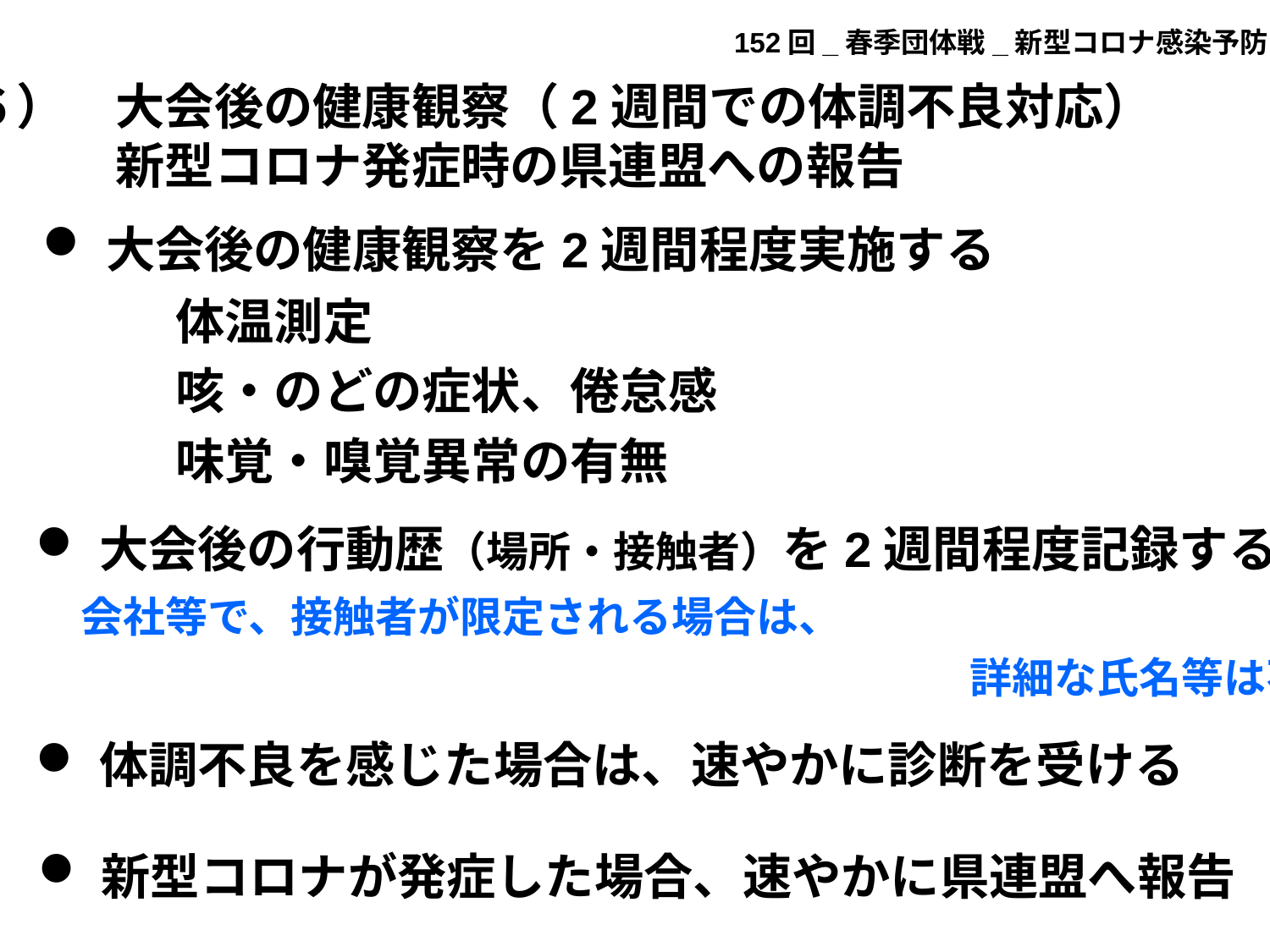

152回_春季団体戦_新型コロナ感染予防
６）　大会後の健康観察（2週間での体調不良対応）
　　　新型コロナ発症時の県連盟への報告
大会後の健康観察を2週間程度実施する
体温測定
咳・のどの症状、倦怠感
味覚・嗅覚異常の有無
大会後の行動歴（場所・接触者）を2週間程度記録する
会社等で、接触者が限定される場合は、
　　　　　　　　　　　　　　　　　　　　　詳細な氏名等は不要
体調不良を感じた場合は、速やかに診断を受ける
新型コロナが発症した場合、速やかに県連盟へ報告